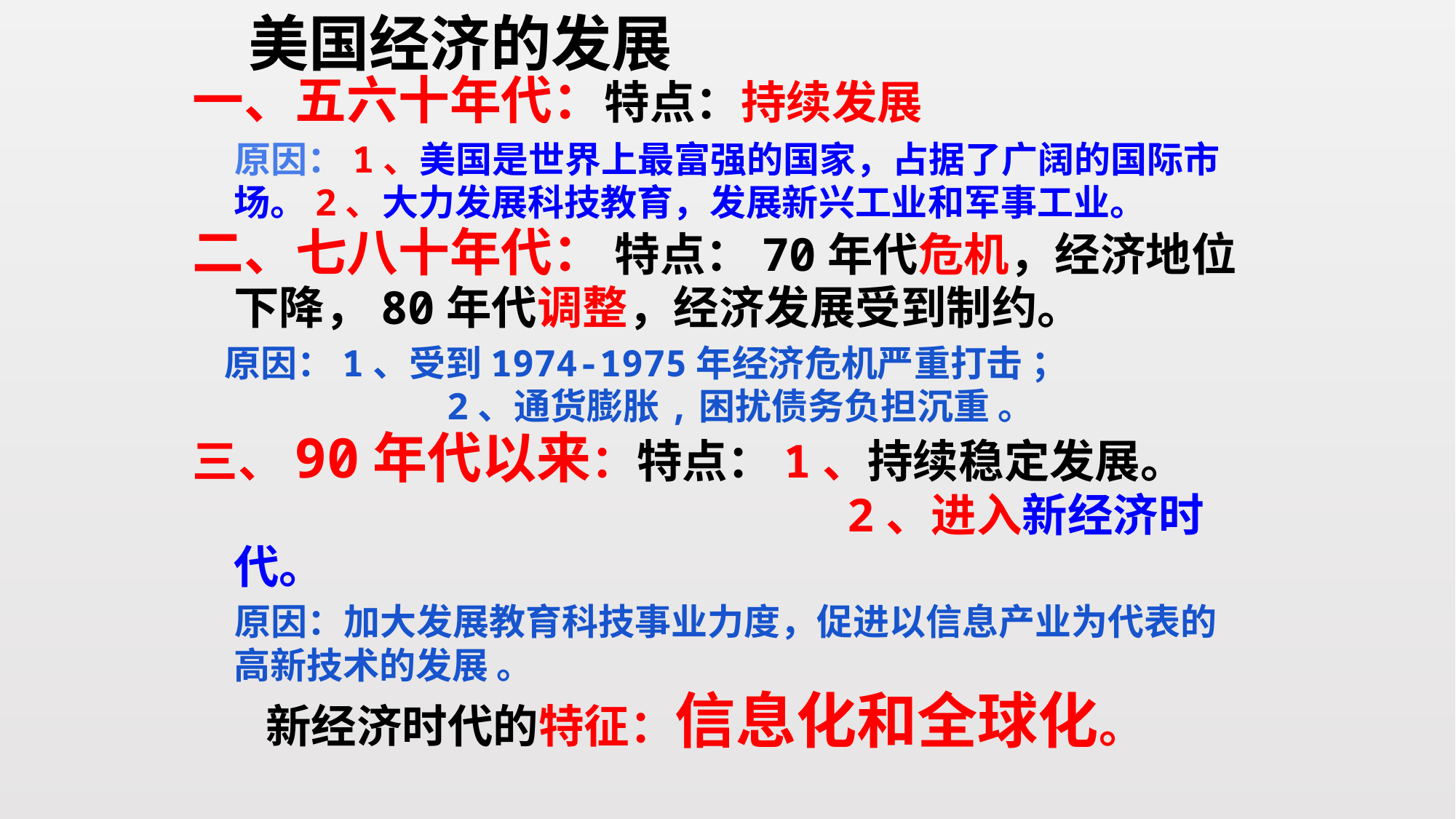

美国经济的发展
一、五六十年代：特点：持续发展
   原因：1、美国是世界上最富强的国家，占据了广阔的国际市场。2、大力发展科技教育，发展新兴工业和军事工业。
二、七八十年代： 特点：70年代危机，经济地位下降，80年代调整，经济发展受到制约。
  原因：1、受到1974-1975年经济危机严重打击 ；                                               2、通货膨胀,困扰债务负担沉重 。
三、90年代以来：特点：1、持续稳定发展。
                        2、进入新经济时代。
   原因：加大发展教育科技事业力度，促进以信息产业为代表的高新技术的发展 。
      新经济时代的特征：信息化和全球化。